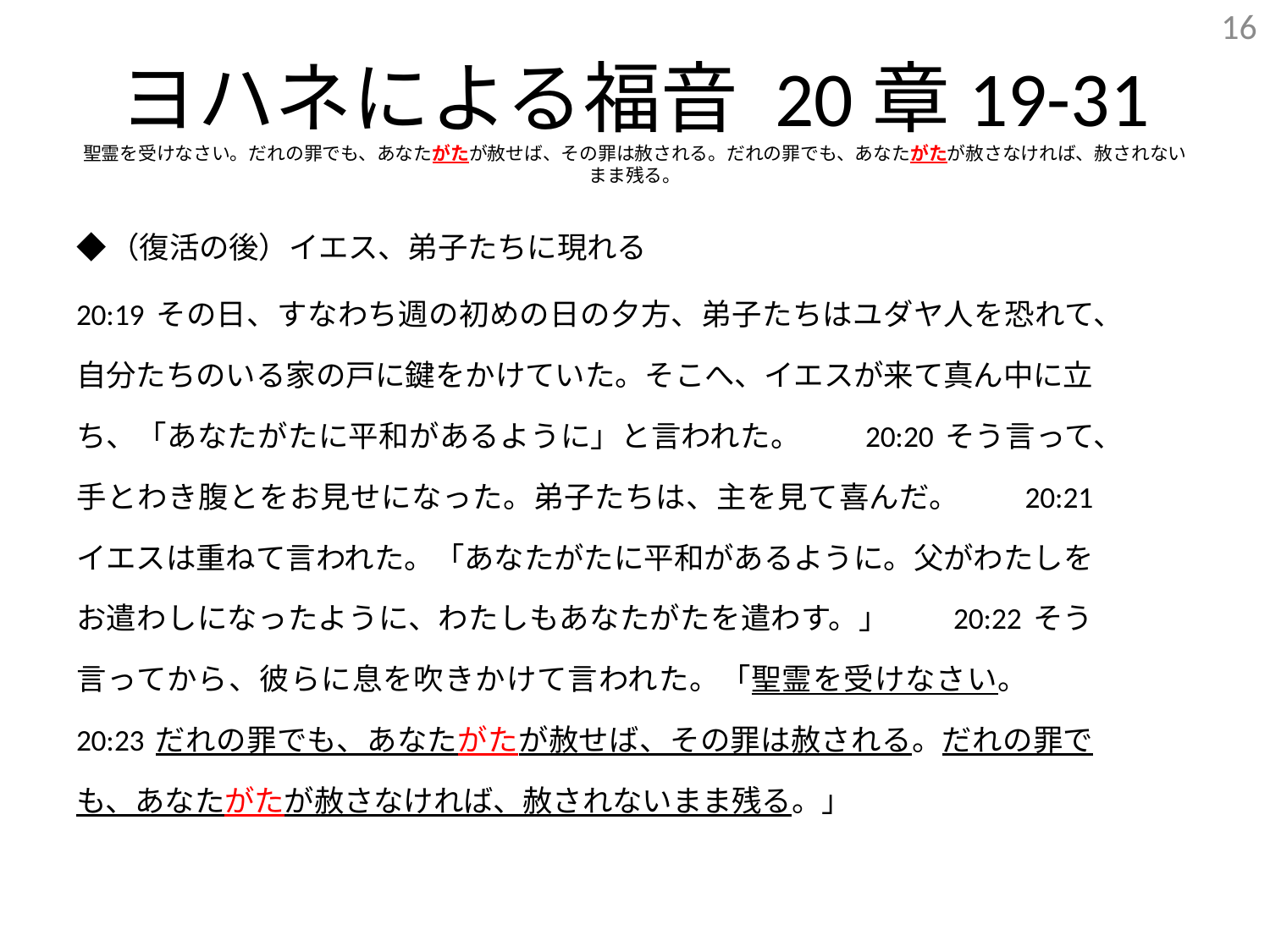

16
# ヨハネによる福音 20章19-31 聖霊を受けなさい。だれの罪でも、あなたがたが赦せば、その罪は赦される。だれの罪でも、あなたがたが赦さなければ、赦されないまま残る。
◆（復活の後）イエス、弟子たちに現れる
20:19 その日、すなわち週の初めの日の夕方、弟子たちはユダヤ人を恐れて、自分たちのいる家の戸に鍵をかけていた。そこへ、イエスが来て真ん中に立ち、「あなたがたに平和があるように」と言われた。　　20:20 そう言って、手とわき腹とをお見せになった。弟子たちは、主を見て喜んだ。　　20:21 イエスは重ねて言われた。「あなたがたに平和があるように。父がわたしをお遣わしになったように、わたしもあなたがたを遣わす。」　　20:22 そう言ってから、彼らに息を吹きかけて言われた。「聖霊を受けなさい。　　20:23 だれの罪でも、あなたがたが赦せば、その罪は赦される。だれの罪でも、あなたがたが赦さなければ、赦されないまま残る。」